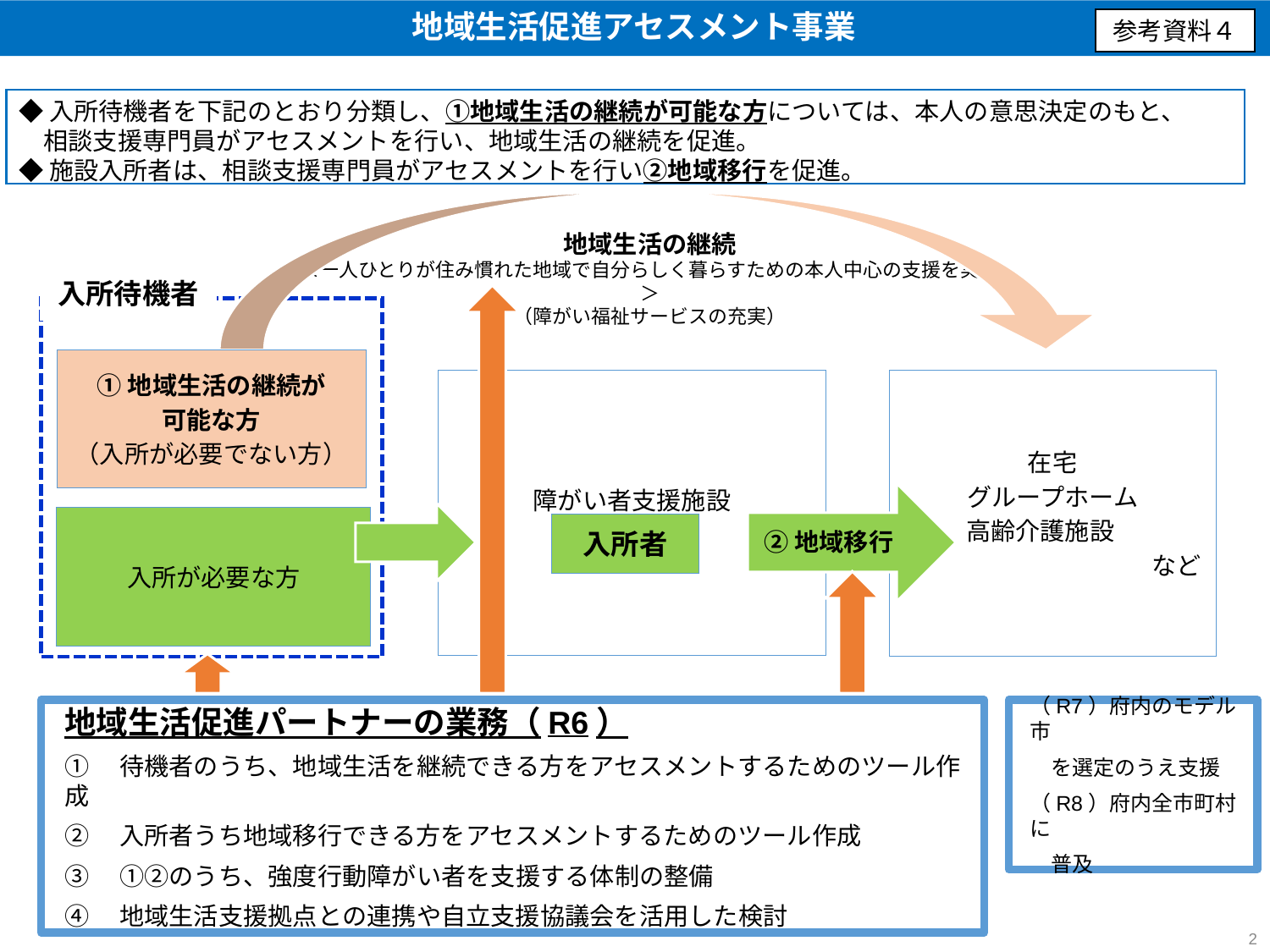

地域生活促進アセスメント事業
参考資料４
◆入所待機者を下記のとおり分類し、①地域生活の継続が可能な方については、本人の意思決定のもと、
　相談支援専門員がアセスメントを行い、地域生活の継続を促進。
◆施設入所者は、相談支援専門員がアセスメントを行い②地域移行を促進。

地域生活の継続
＜一人ひとりが住み慣れた地域で自分らしく暮らすための本人中心の支援を実施＞
（障がい福祉サービスの充実）
入所待機者

①地域生活の継続が
可能な方
（入所が必要でない方）
在宅
グループホーム
高齢介護施設
　　　　　　　　　　など

障がい者支援施設

入所が必要な方
入所者
②地域移行

地域生活促進パートナーの業務（R6）
①　待機者のうち、地域生活を継続できる方をアセスメントするためのツール作成
②　入所者うち地域移行できる方をアセスメントするためのツール作成
③　①②のうち、強度行動障がい者を支援する体制の整備
④　地域生活支援拠点との連携や自立支援協議会を活用した検討
（R7）府内のモデル市
　を選定のうえ支援
（R8）府内全市町村に
　普及
2